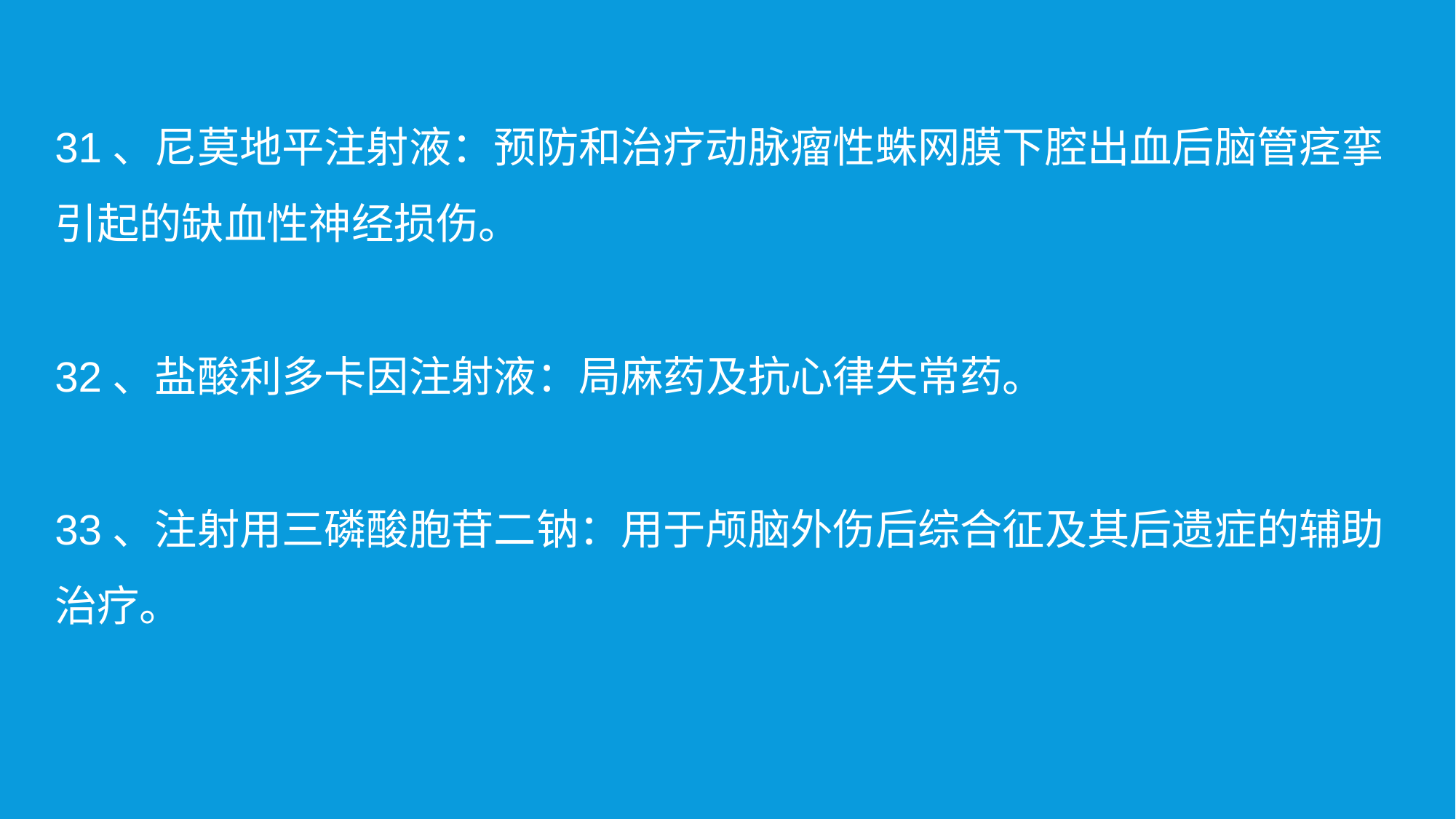

31、尼莫地平注射液：预防和治疗动脉瘤性蛛网膜下腔出血后脑管痉挛引起的缺血性神经损伤。

32、盐酸利多卡因注射液：局麻药及抗心律失常药。

33、注射用三磷酸胞苷二钠：用于颅脑外伤后综合征及其后遗症的辅助治疗。